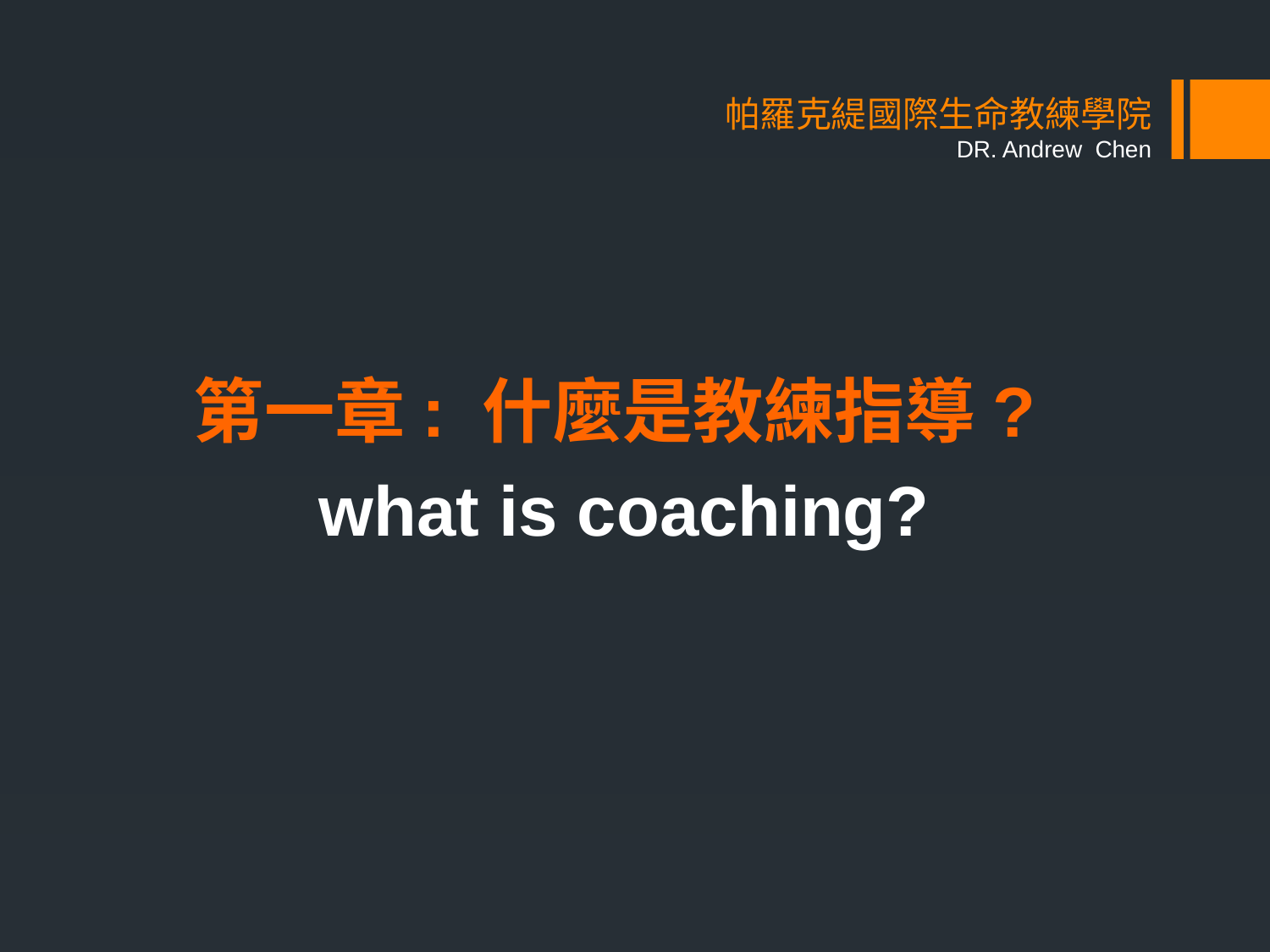

# 帕羅克緹國際生命教練學院 DR. Andrew  Chen

第一章: 什麼是教練指導?
what is coaching?